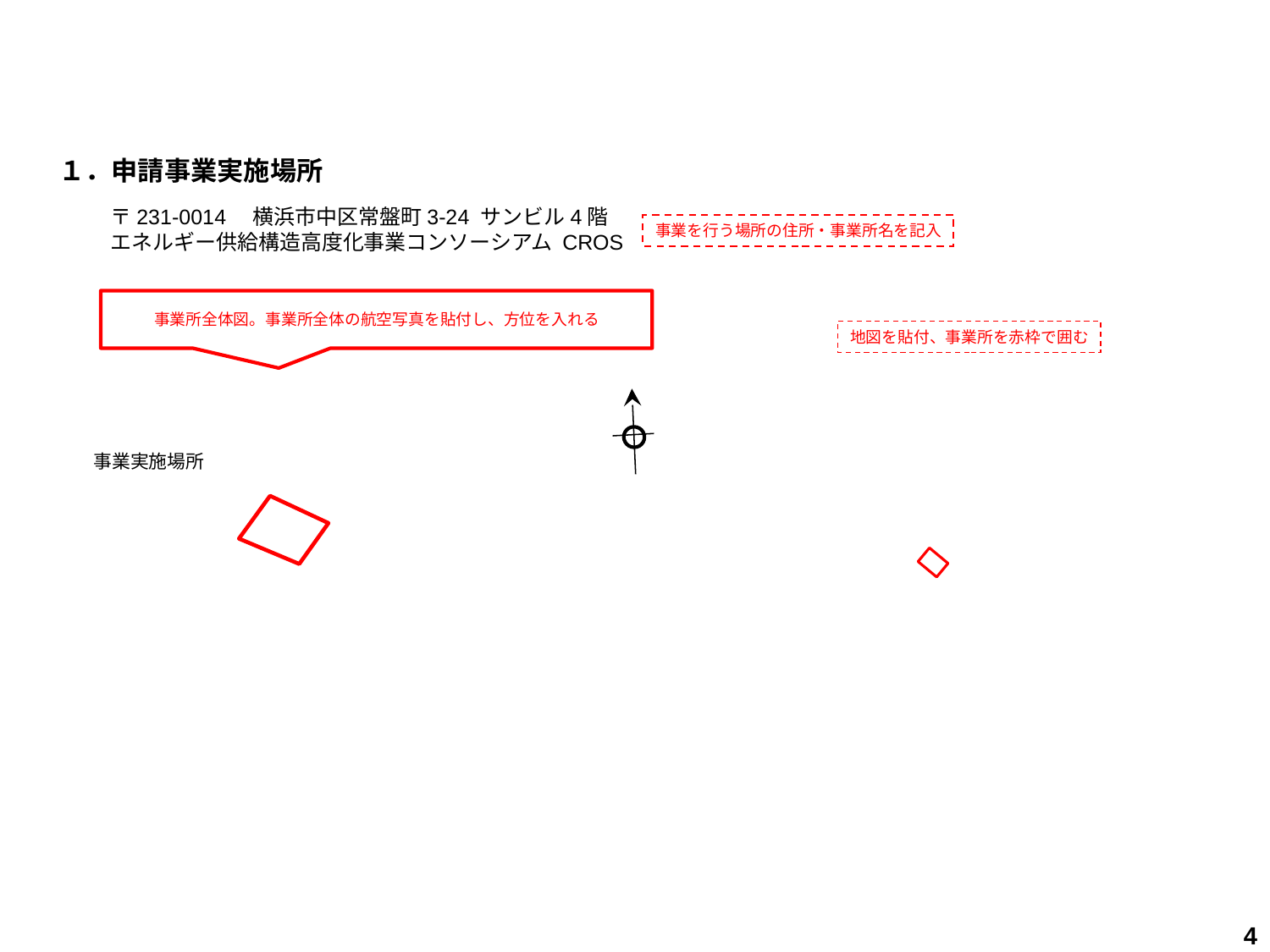

１．申請事業実施場所
〒231-0014　横浜市中区常盤町3-24 サンビル4階
エネルギー供給構造高度化事業コンソーシアム CROS
事業を行う場所の住所・事業所名を記入
事業所全体図。事業所全体の航空写真を貼付し、方位を入れる
地図を貼付、事業所を赤枠で囲む

事業実施場所

4